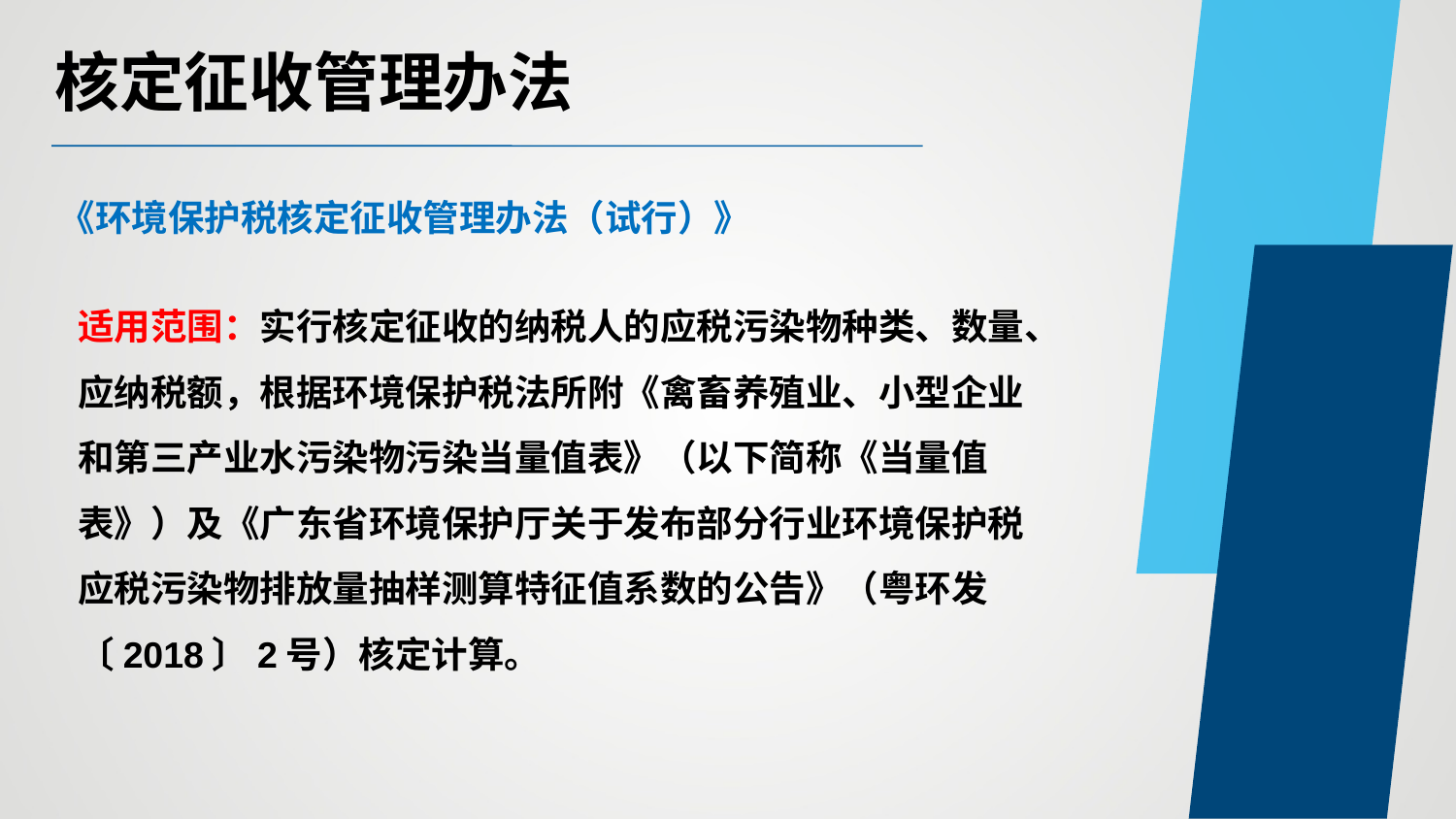

# 核定征收管理办法
《环境保护税核定征收管理办法（试行）》
适用范围：实行核定征收的纳税人的应税污染物种类、数量、应纳税额，根据环境保护税法所附《禽畜养殖业、小型企业和第三产业水污染物污染当量值表》（以下简称《当量值表》）及《广东省环境保护厅关于发布部分行业环境保护税应税污染物排放量抽样测算特征值系数的公告》（粤环发〔2018〕2号）核定计算。